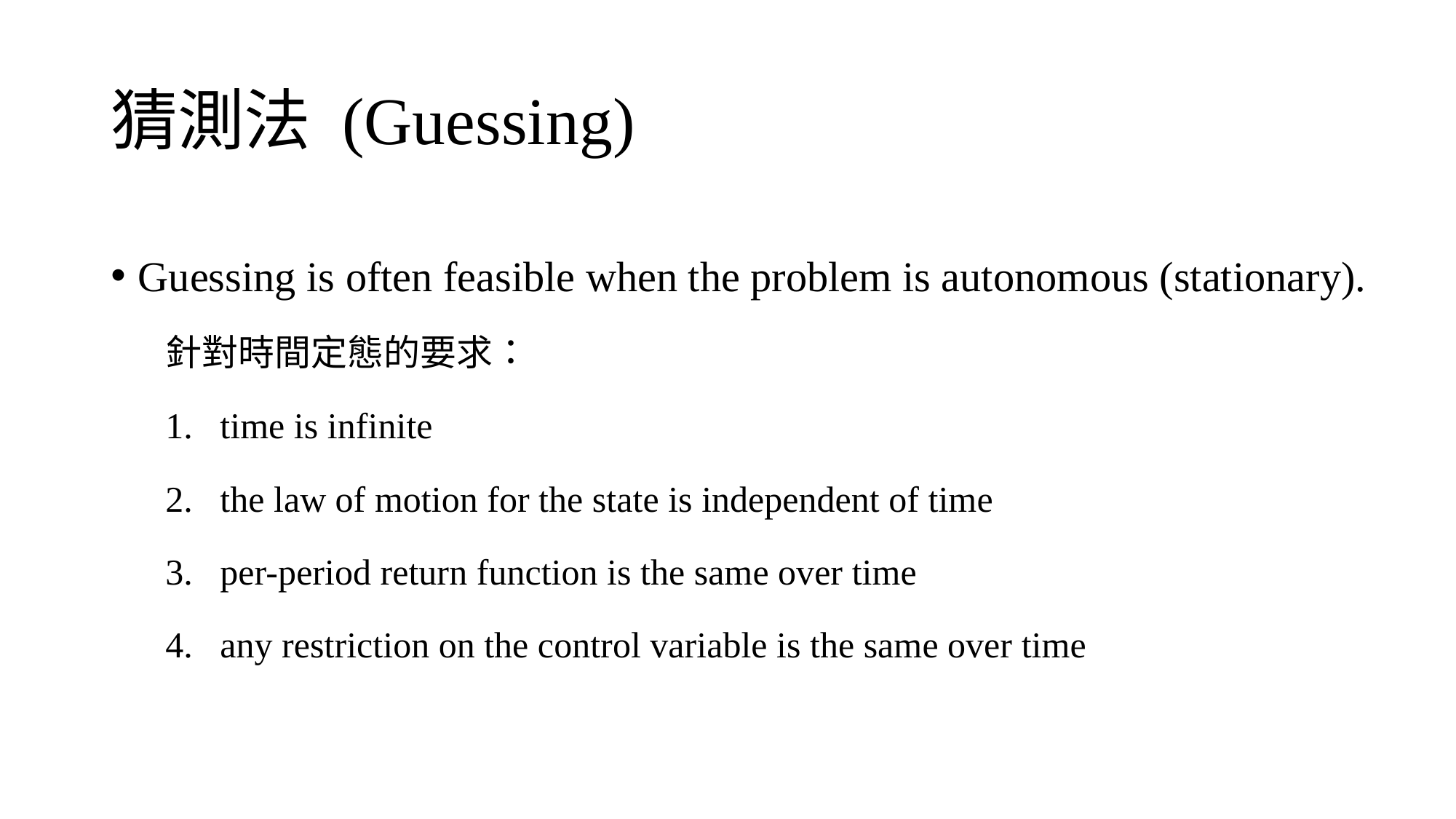

# 猜測法 (Guessing)
Guessing is often feasible when the problem is autonomous (stationary).
針對時間定態的要求：
time is infinite
the law of motion for the state is independent of time
per-period return function is the same over time
any restriction on the control variable is the same over time